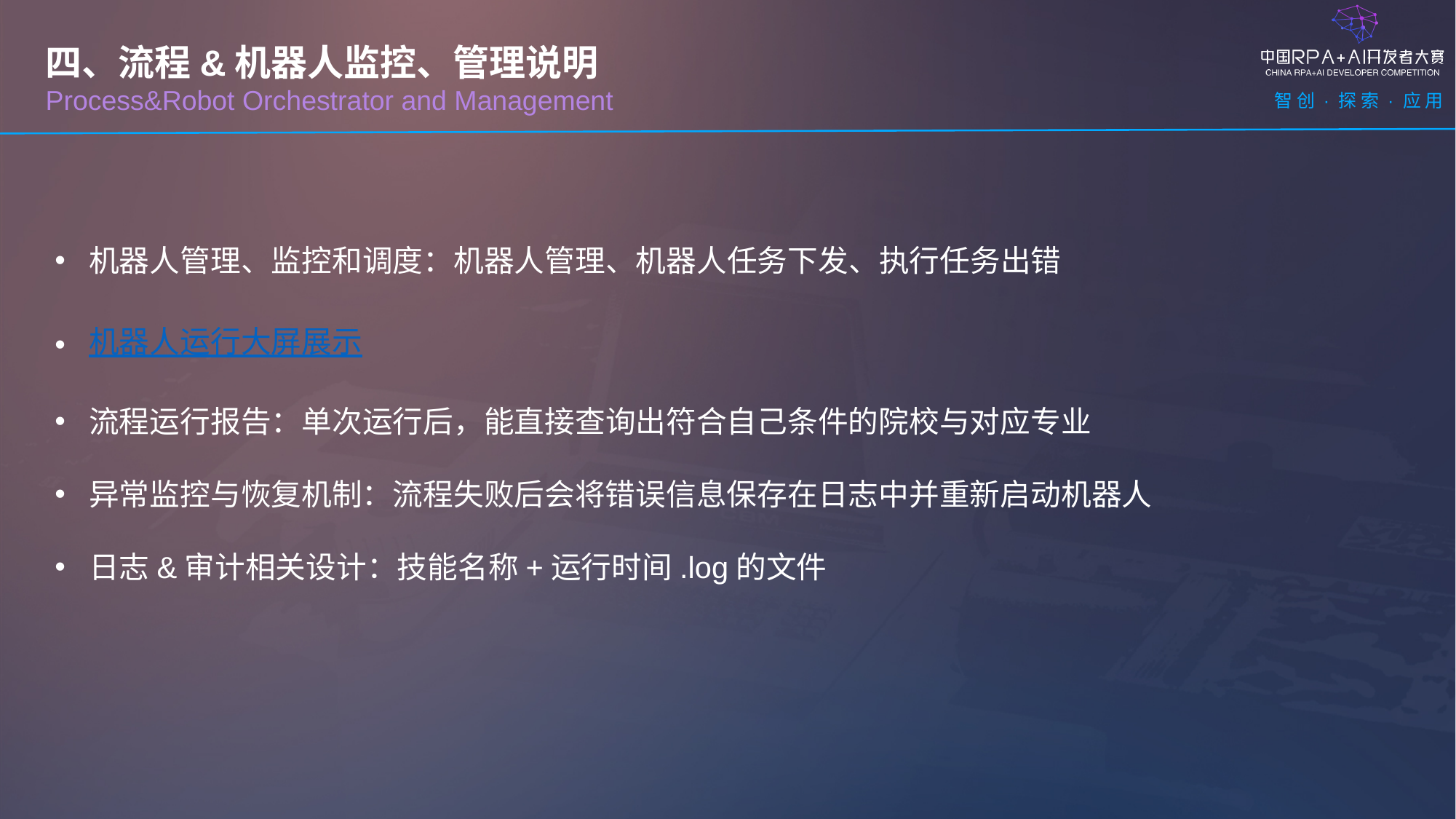

四、流程&机器人监控、管理说明
Process&Robot Orchestrator and Management
机器人管理、监控和调度：机器人管理、机器人任务下发、执行任务出错
机器人运行大屏展示
流程运行报告：单次运行后，能直接查询出符合自己条件的院校与对应专业
异常监控与恢复机制：流程失败后会将错误信息保存在日志中并重新启动机器人
日志&审计相关设计：技能名称+运行时间.log的文件